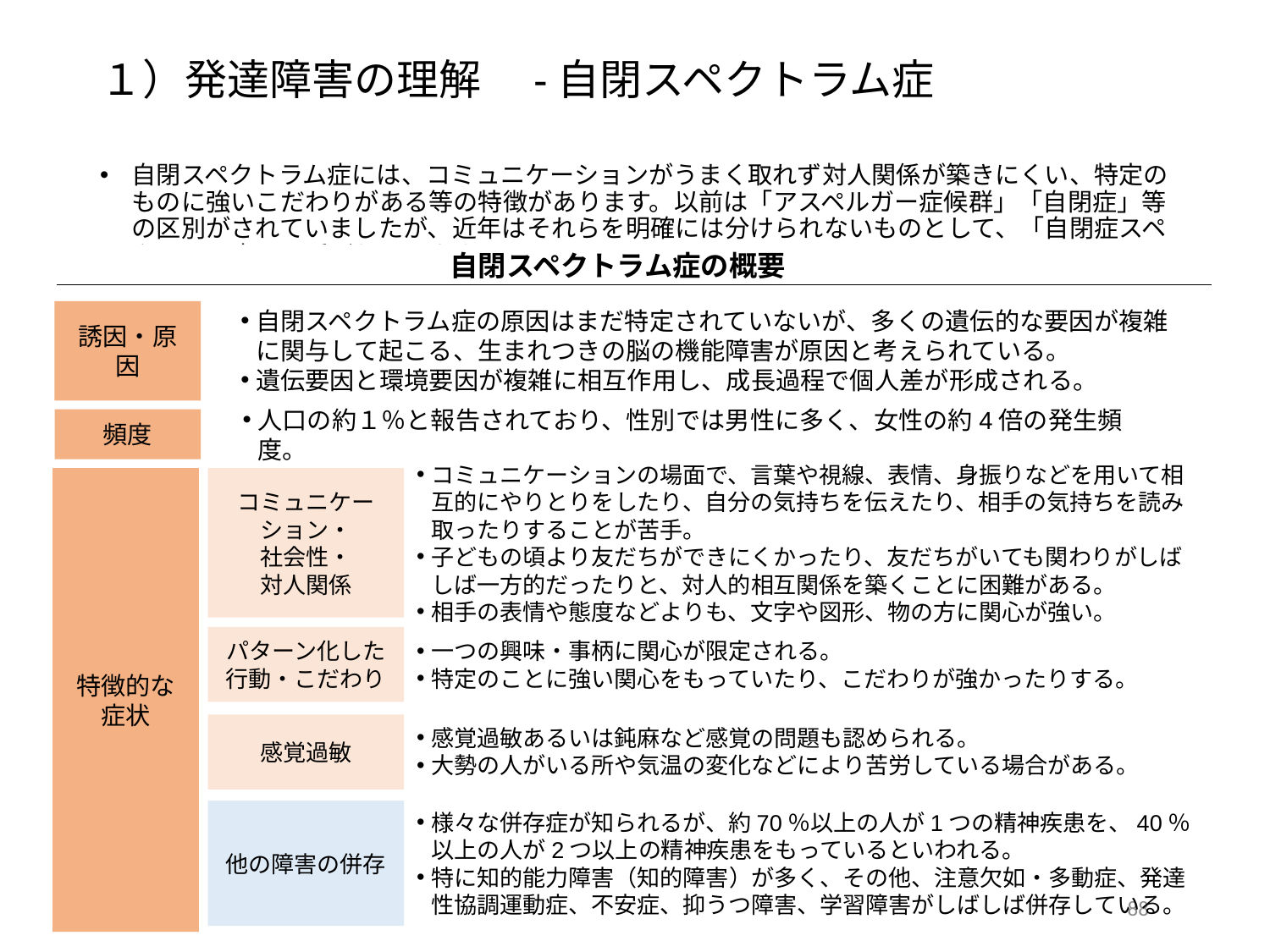

１）発達障害の理解　-自閉スペクトラム症
自閉スペクトラム症には、コミュニケーションがうまく取れず対人関係が築きにくい、特定のものに強いこだわりがある等の特徴があります。以前は「アスペルガー症候群」「自閉症」等の区別がされていましたが、近年はそれらを明確には分けられないものとして、「自閉症スペクトラム症」と呼ばれています。
自閉スペクトラム症の概要
自閉スペクトラム症の原因はまだ特定されていないが、多くの遺伝的な要因が複雑に関与して起こる、生まれつきの脳の機能障害が原因と考えられている。
遺伝要因と環境要因が複雑に相互作用し、成長過程で個人差が形成される。
誘因・原因
人口の約１％と報告されており、性別では男性に多く、女性の約4倍の発生頻度。
頻度
特徴的な
症状
コミュニケーション・
社会性・
対人関係
コミュニケーションの場面で、言葉や視線、表情、身振りなどを用いて相互的にやりとりをしたり、自分の気持ちを伝えたり、相手の気持ちを読み取ったりすることが苦手。
子どもの頃より友だちができにくかったり、友だちがいても関わりがしばしば一方的だったりと、対人的相互関係を築くことに困難がある。
相手の表情や態度などよりも、文字や図形、物の方に関心が強い。
パターン化した
行動・こだわり
一つの興味・事柄に関心が限定される。
特定のことに強い関心をもっていたり、こだわりが強かったりする。
感覚過敏
感覚過敏あるいは鈍麻など感覚の問題も認められる。
大勢の人がいる所や気温の変化などにより苦労している場合がある。
他の障害の併存
様々な併存症が知られるが、約70％以上の人が1つの精神疾患を、40％以上の人が2つ以上の精神疾患をもっているといわれる。
特に知的能力障害（知的障害）が多く、その他、注意欠如・多動症、発達性協調運動症、不安症、抑うつ障害、学習障害がしばしば併存している。
88